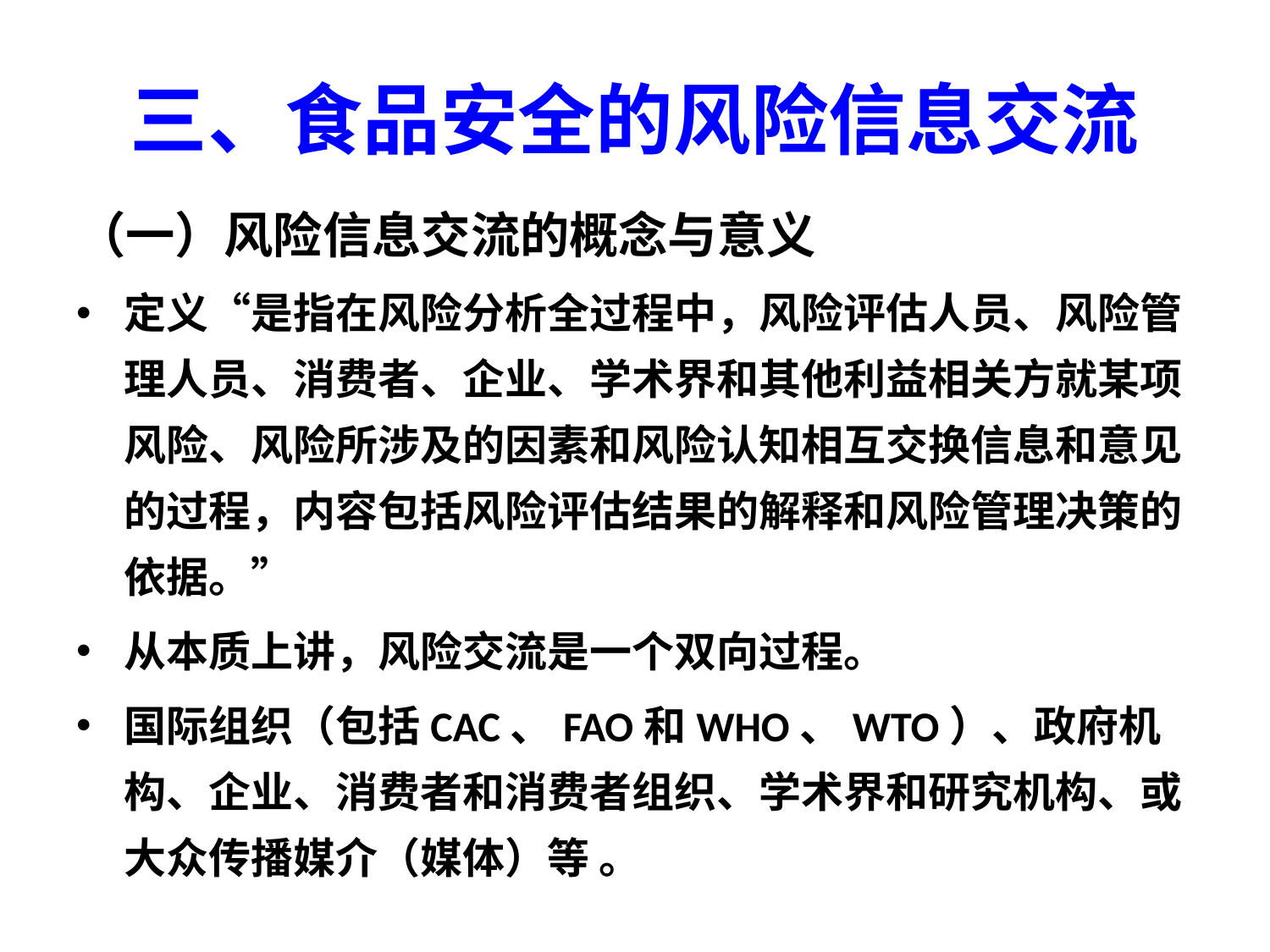

# 三、食品安全的风险信息交流
（一）风险信息交流的概念与意义
定义“是指在风险分析全过程中，风险评估人员、风险管理人员、消费者、企业、学术界和其他利益相关方就某项风险、风险所涉及的因素和风险认知相互交换信息和意见的过程，内容包括风险评估结果的解释和风险管理决策的依据。”
从本质上讲，风险交流是一个双向过程。
国际组织（包括CAC、FAO和WHO、WTO）、政府机构、企业、消费者和消费者组织、学术界和研究机构、或大众传播媒介（媒体）等 。